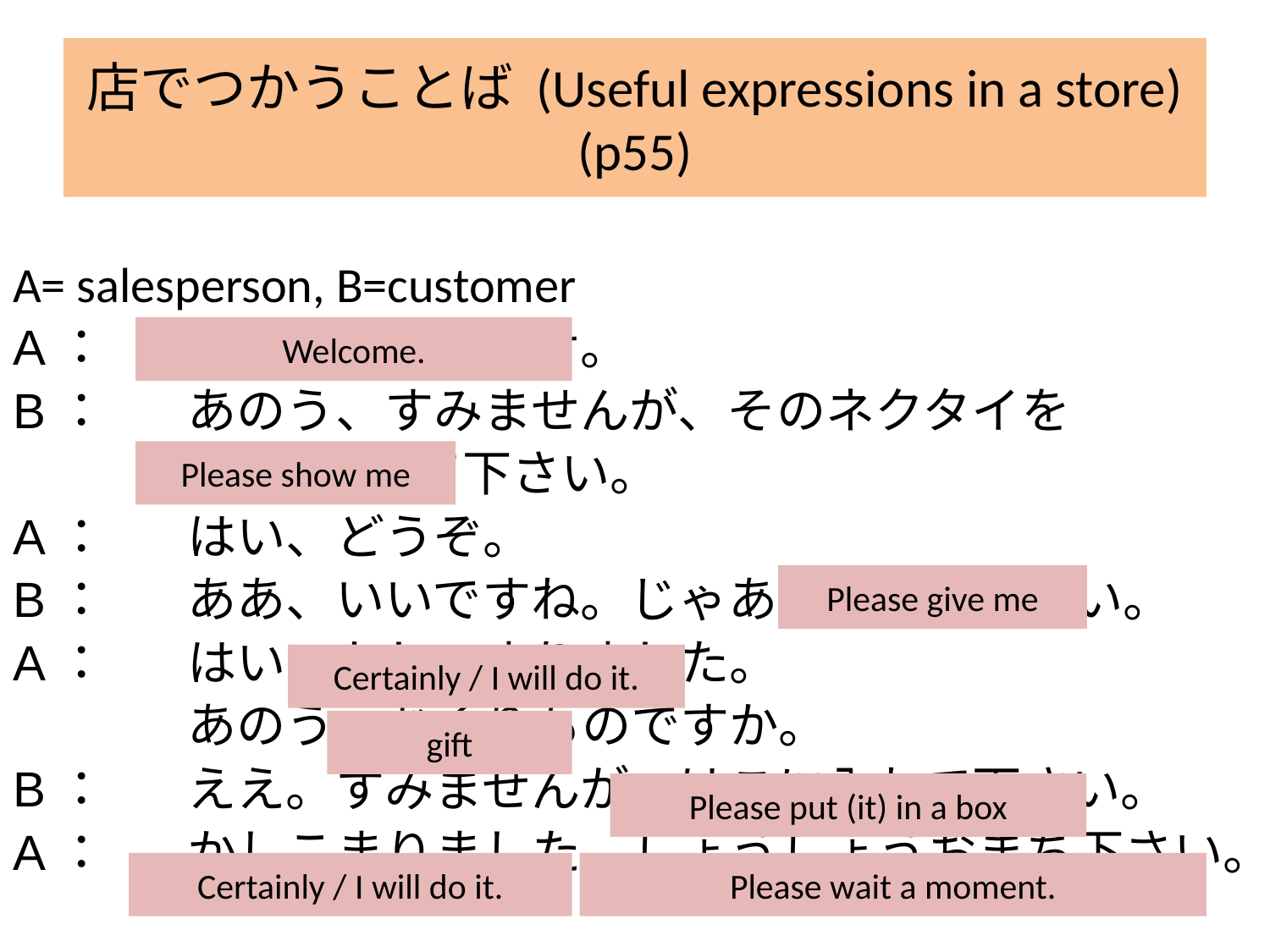

# 店でつかうことば (Useful expressions in a store) (p55)
A= salesperson, B=customer
A：	いらっしゃいませ。
B：	あのう、すみませんが、そのネクタイを
			見せて下さい。
A：	はい、どうぞ。
B：	ああ、いいですね。じゃあ、これを下さい。
A：	はい、かしこまりました。
　　	あのう、おくりものですか。
B：	ええ。すみませんが、はこに入れて下さい。
A：	かしこまりました。しょうしょうおまち下さい。
Welcome.
Please show me
Please give me
Certainly / I will do it.
gift
Please put (it) in a box
Certainly / I will do it.
Please wait a moment.